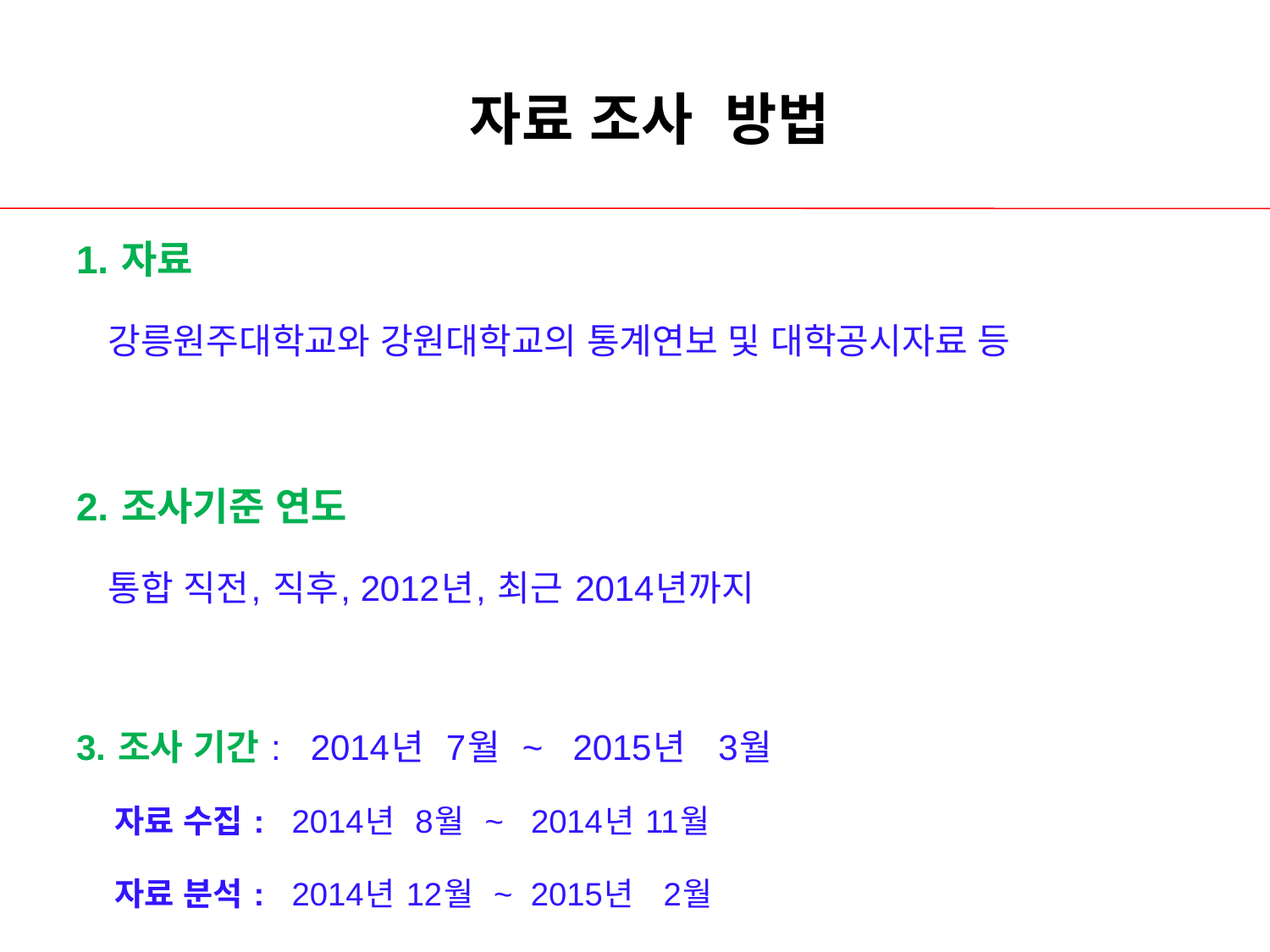

# 자료 조사  방법
1. 자료
   강릉원주대학교와 강원대학교의 통계연보 및 대학공시자료 등

2. 조사기준 연도
   통합 직전, 직후, 2012년, 최근 2014년까지

3. 조사 기간 :   2014년  7월  ~   2015년   3월
    자료 수집 :   2014년  8월  ~   2014년 11월
    자료 분석 :   2014년 12월  ~  2015년   2월